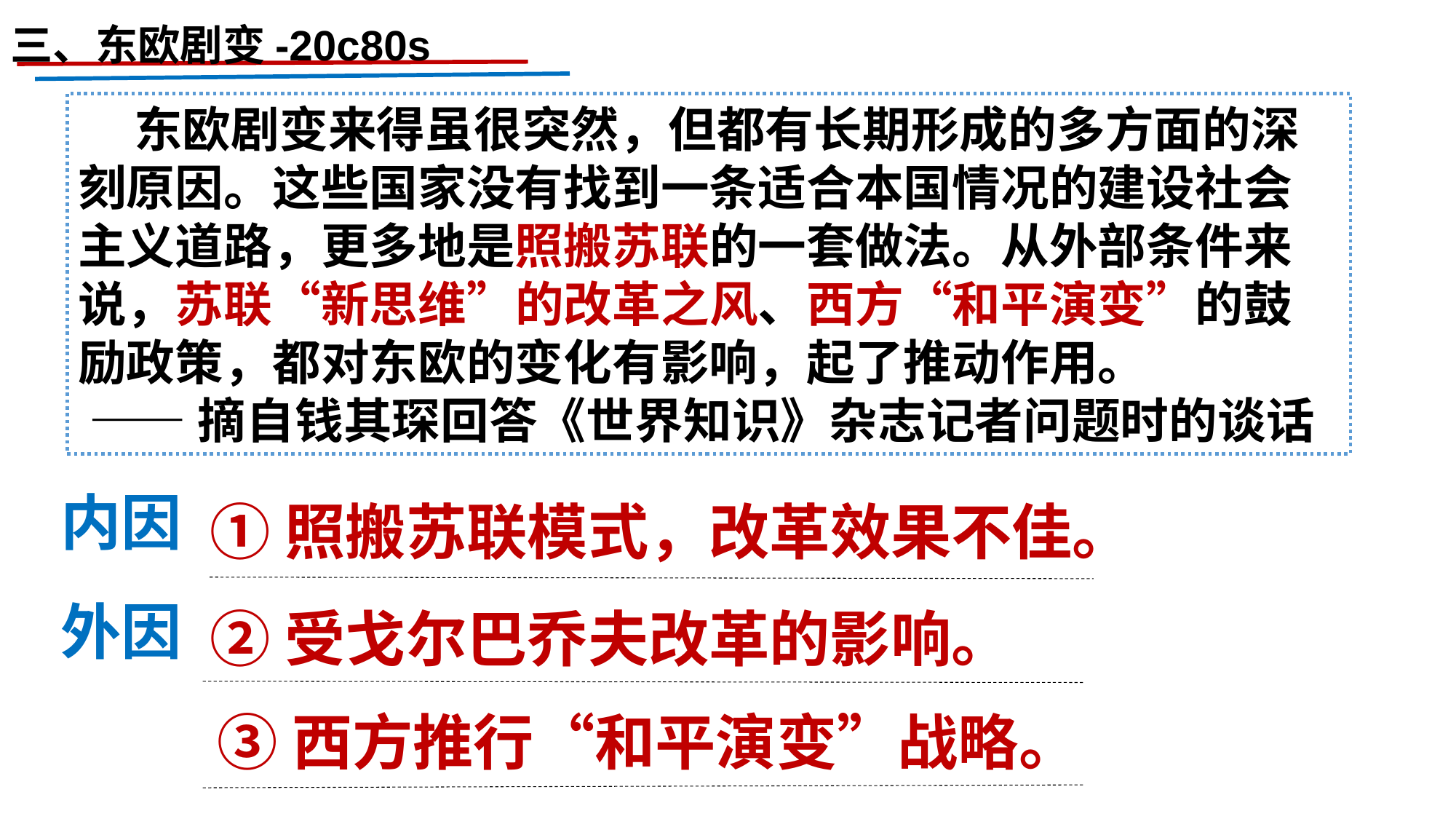

三、东欧剧变-20c80s
    东欧剧变来得虽很突然，但都有长期形成的多方面的深刻原因。这些国家没有找到一条适合本国情况的建设社会主义道路，更多地是照搬苏联的一套做法。从外部条件来说，苏联“新思维”的改革之风、西方“和平演变”的鼓励政策，都对东欧的变化有影响，起了推动作用。
 ——摘自钱其琛回答《世界知识》杂志记者问题时的谈话
内因
外因
①照搬苏联模式，改革效果不佳。
②受戈尔巴乔夫改革的影响。
③西方推行“和平演变”战略。